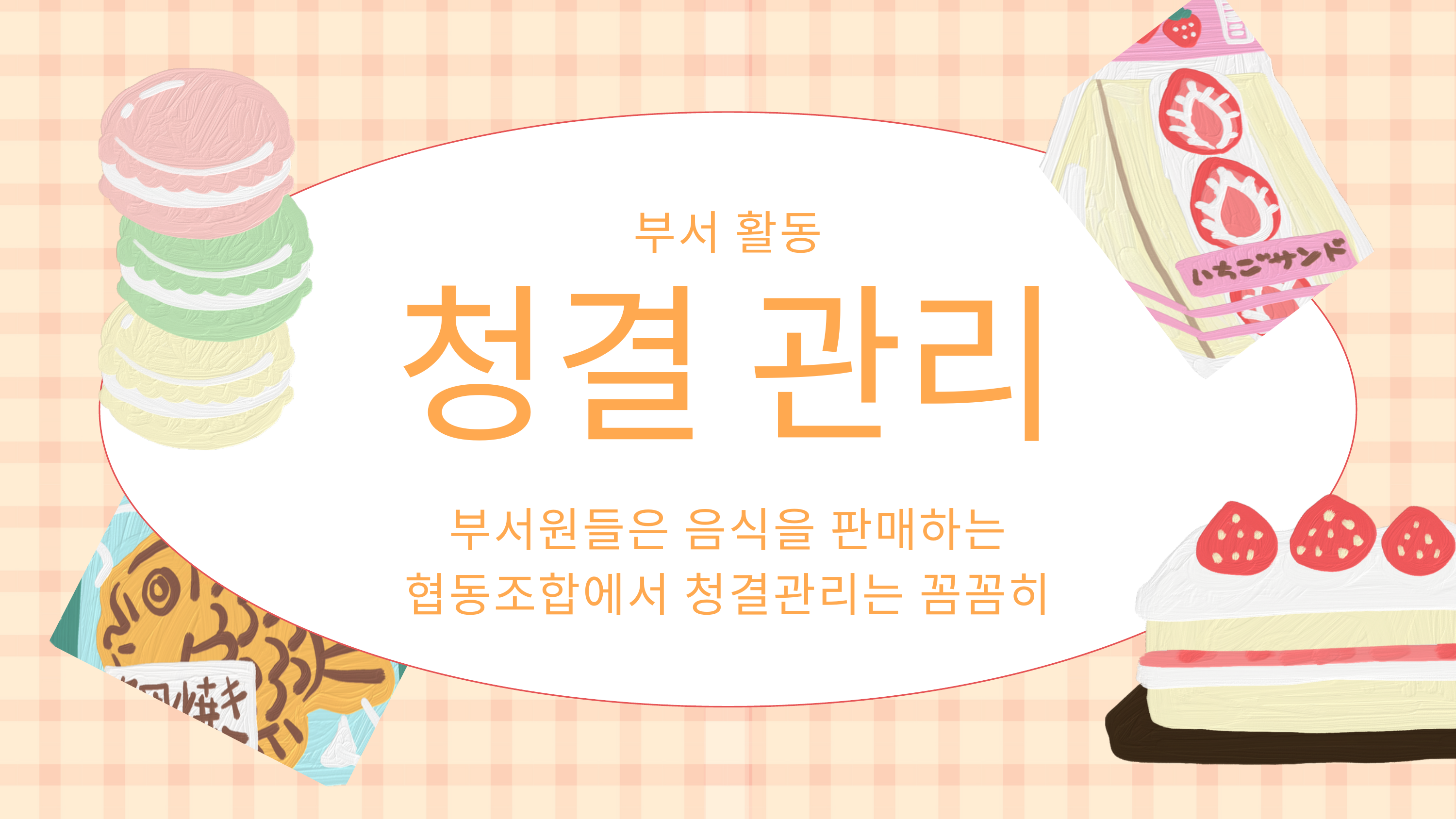

부서 활동
청결 관리
부서원들은 음식을 판매하는
협동조합에서 청결관리는 꼼꼼히